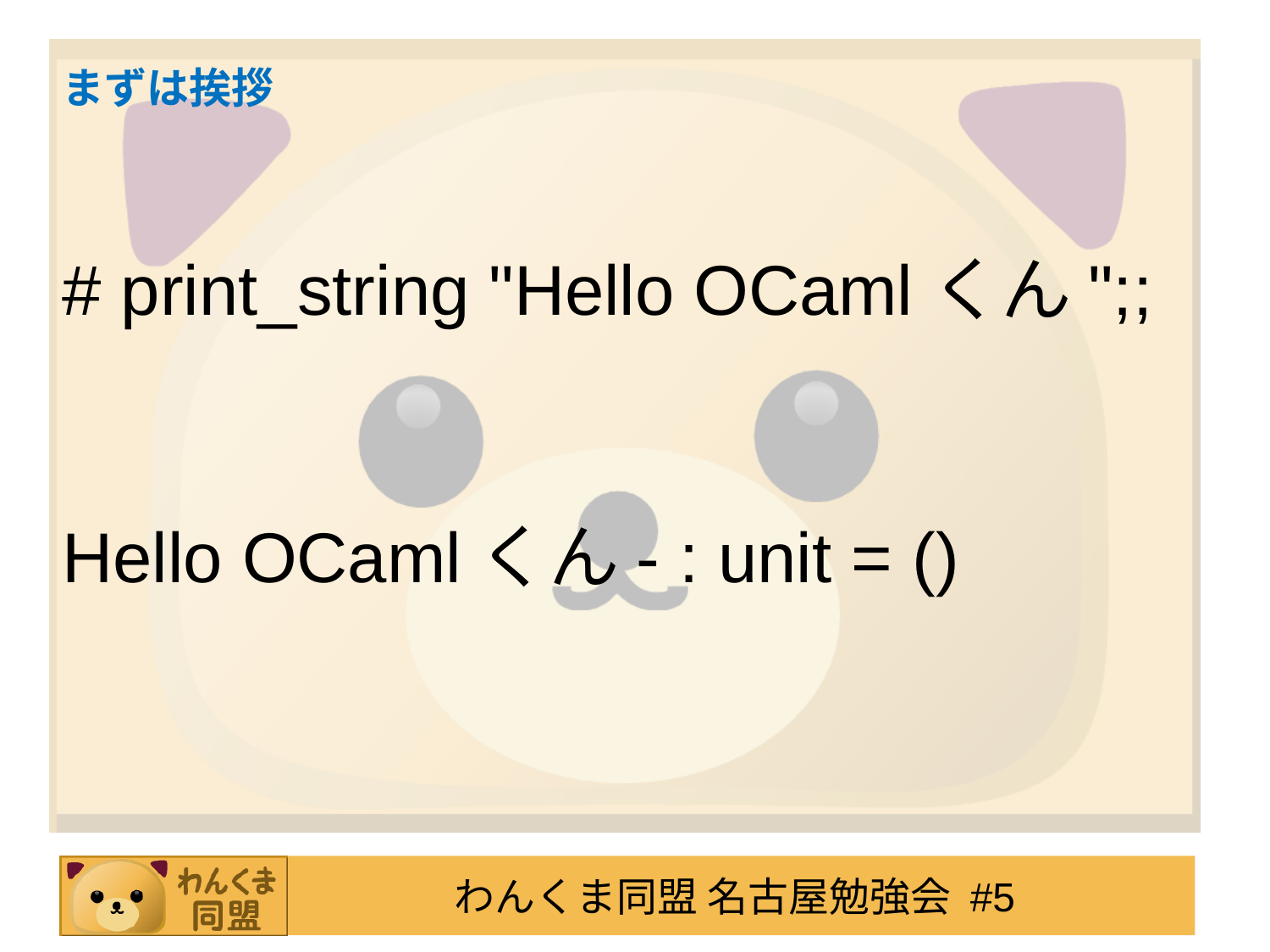

# まずは挨拶
# print_string "Hello OCamlくん";;
Hello OCamlくん- : unit = ()